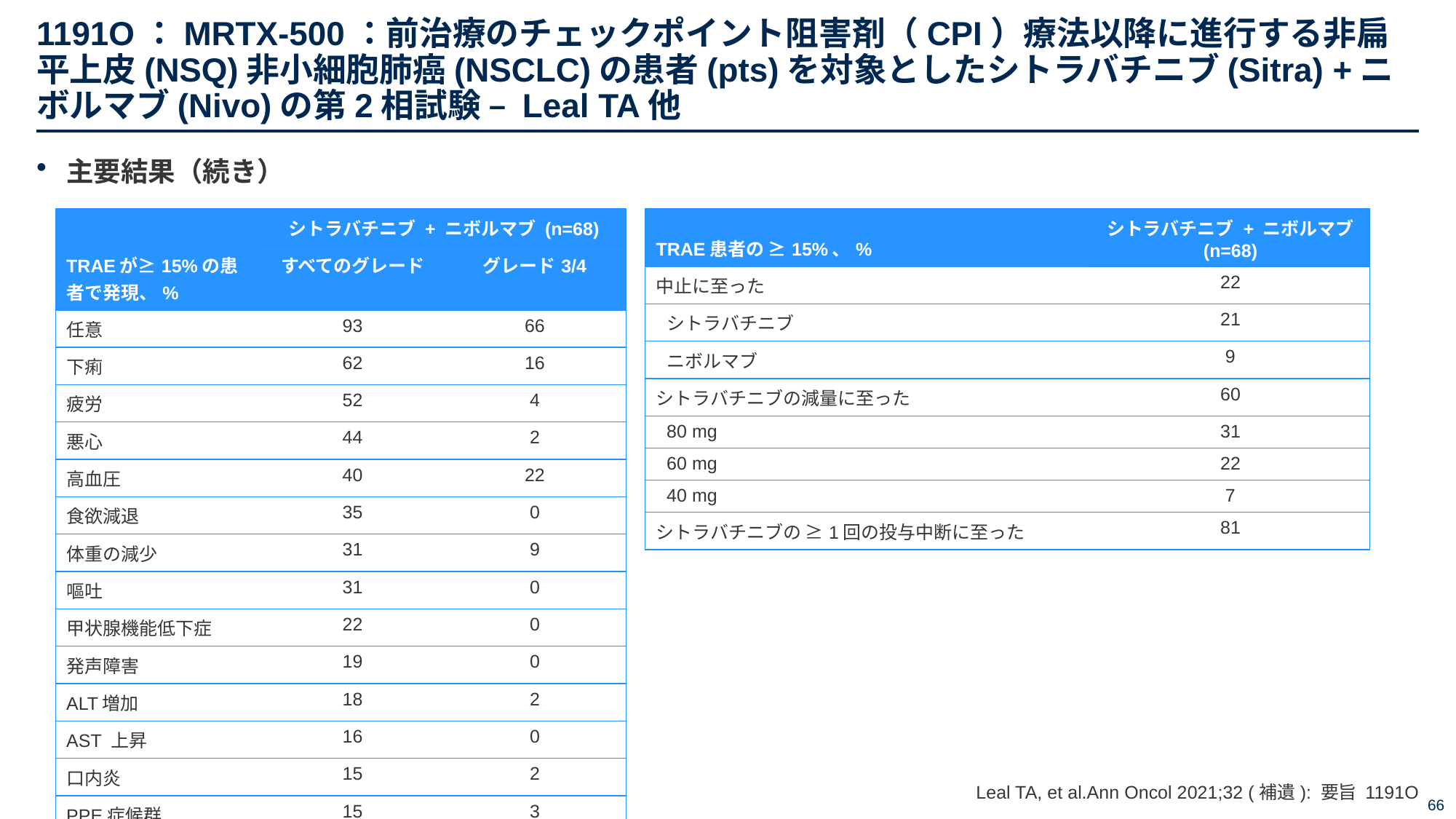

# 1191O：MRTX-500：前治療のチェックポイント阻害剤（CPI）療法以降に進行する非扁平上皮(NSQ)非小細胞肺癌(NSCLC)の患者(pts)を対象としたシトラバチニブ(Sitra) +ニボルマブ(Nivo)の第2相試験 – Leal TA他
主要結果（続き）
| TRAEが≥15%の患者で発現、% | シトラバチニブ + ニボルマブ (n=68) |  |
| --- | --- | --- |
|  | すべてのグレード | グレード3/4 |
| 任意 | 93 | 66 |
| 下痢 | 62 | 16 |
| 疲労 | 52 | 4 |
| 悪心 | 44 | 2 |
| 高血圧 | 40 | 22 |
| 食欲減退 | 35 | 0 |
| 体重の減少 | 31 | 9 |
| 嘔吐 | 31 | 0 |
| 甲状腺機能低下症 | 22 | 0 |
| 発声障害 | 19 | 0 |
| ALT増加 | 18 | 2 |
| AST 上昇 | 16 | 0 |
| 口内炎 | 15 | 2 |
| PPE症候群 | 15 | 3 |
| 脱水 | 15 | 3 |
| TRAE患者の ≥15%、% | シトラバチニブ + ニボルマブ (n=68) |
| --- | --- |
| 中止に至った | 22 |
| シトラバチニブ | 21 |
| ニボルマブ | 9 |
| シトラバチニブの減量に至った | 60 |
| 80 mg | 31 |
| 60 mg | 22 |
| 40 mg | 7 |
| シトラバチニブの ≥1回の投与中断に至った | 81 |
Leal TA, et al.Ann Oncol 2021;32 (補遺): 要旨 1191O